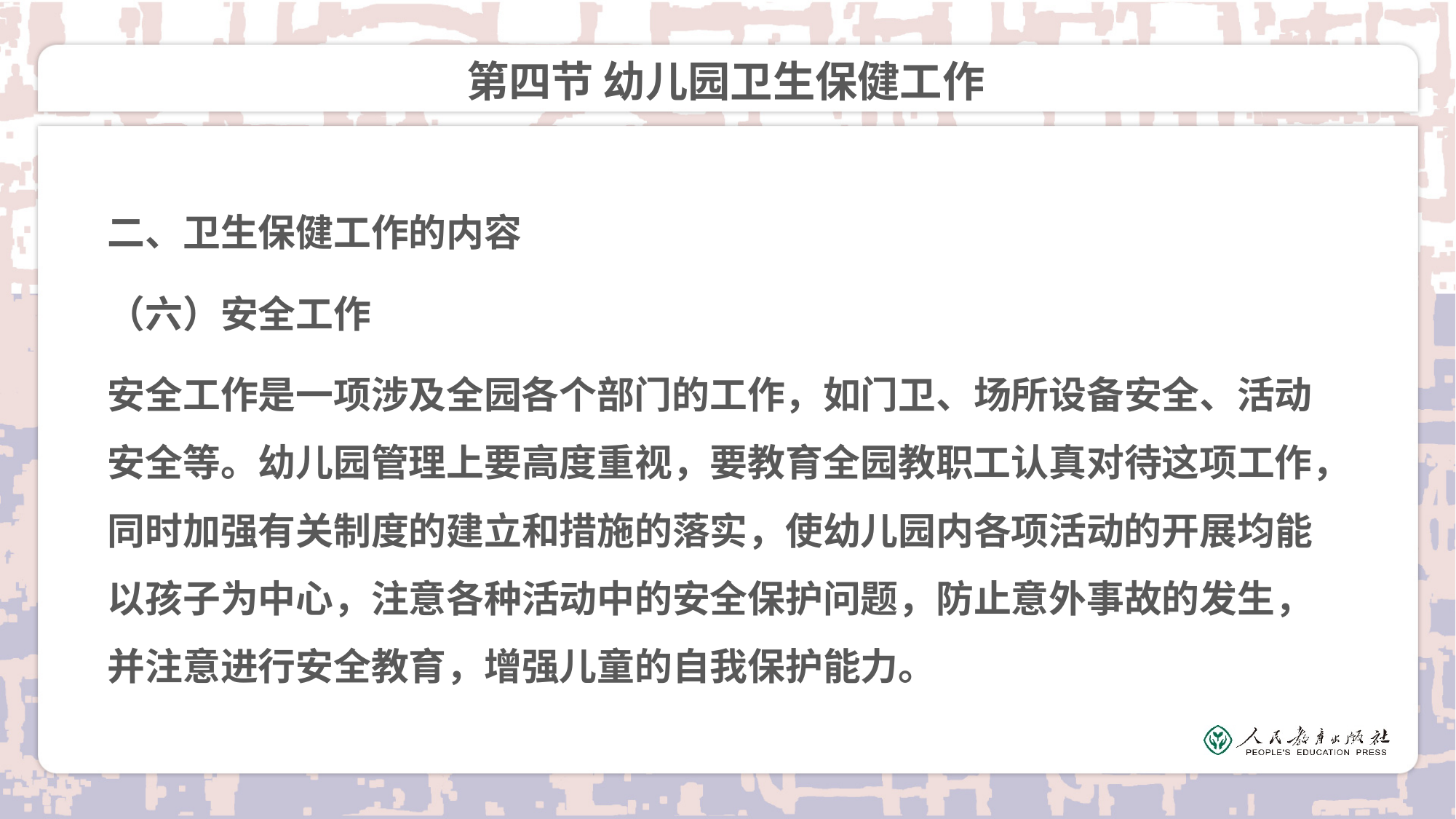

# 第四节 幼儿园卫生保健工作
二、卫生保健工作的内容
（六）安全工作
安全工作是一项涉及全园各个部门的工作，如门卫、场所设备安全、活动安全等。幼儿园管理上要高度重视，要教育全园教职工认真对待这项工作，同时加强有关制度的建立和措施的落实，使幼儿园内各项活动的开展均能以孩子为中心，注意各种活动中的安全保护问题，防止意外事故的发生，并注意进行安全教育，增强儿童的自我保护能力。